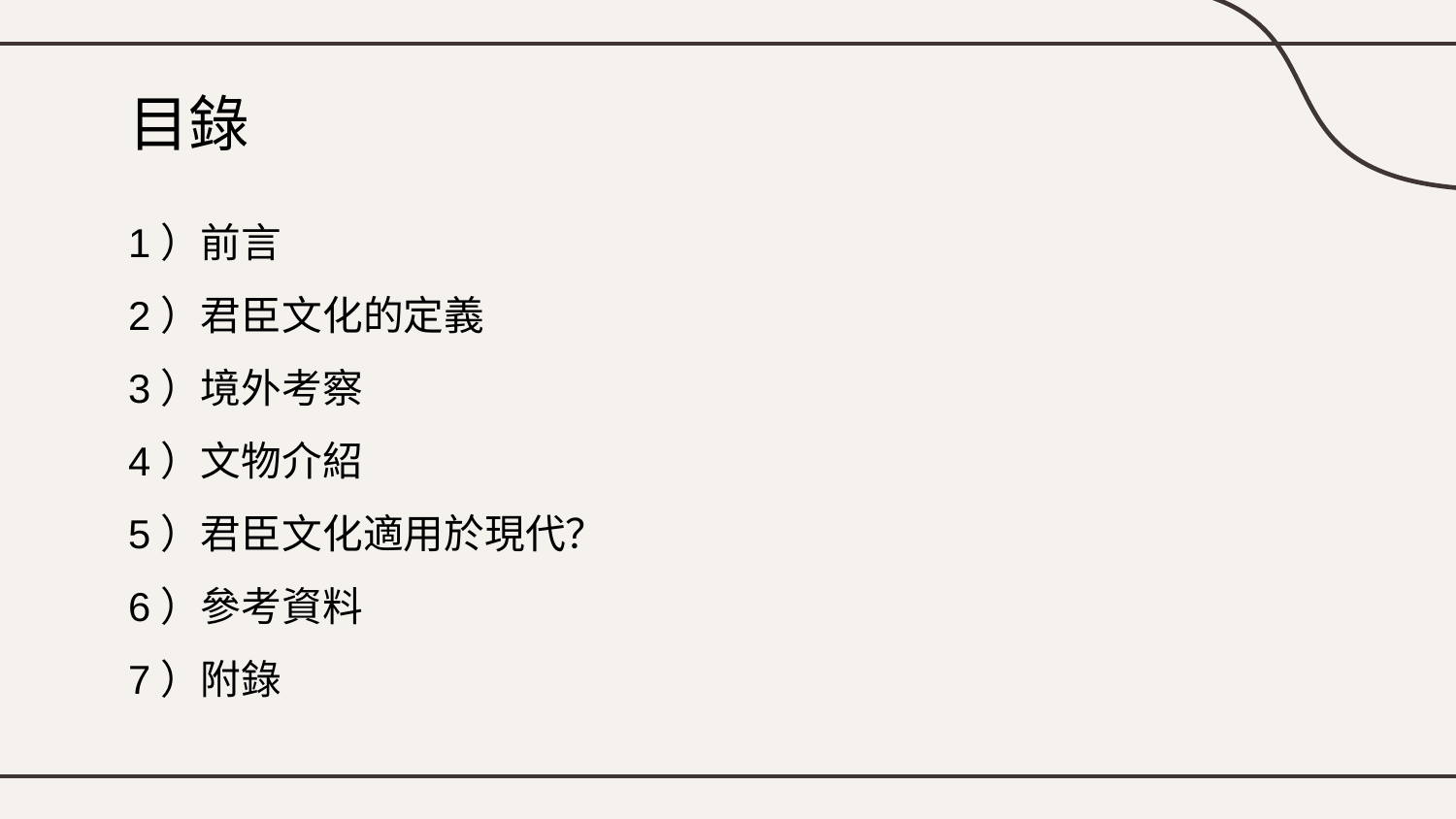

# 目錄

1）前言
2）君臣文化的定義
3）境外考察
4）文物介紹
5）君臣文化適用於現代？
6）參考資料
7）附錄